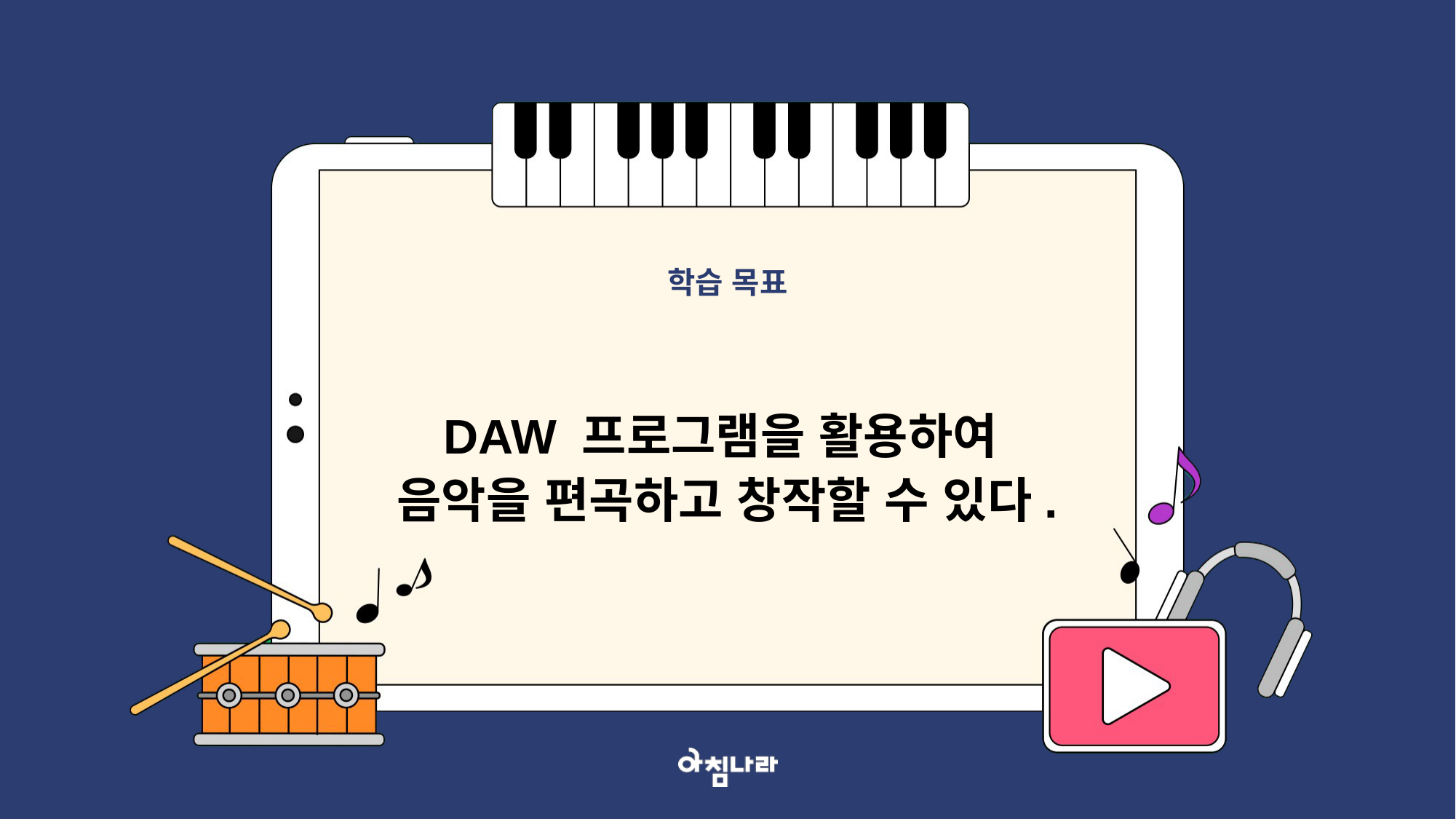

학습 목표
DAW 프로그램을 활용하여
음악을 편곡하고 창작할 수 있다.